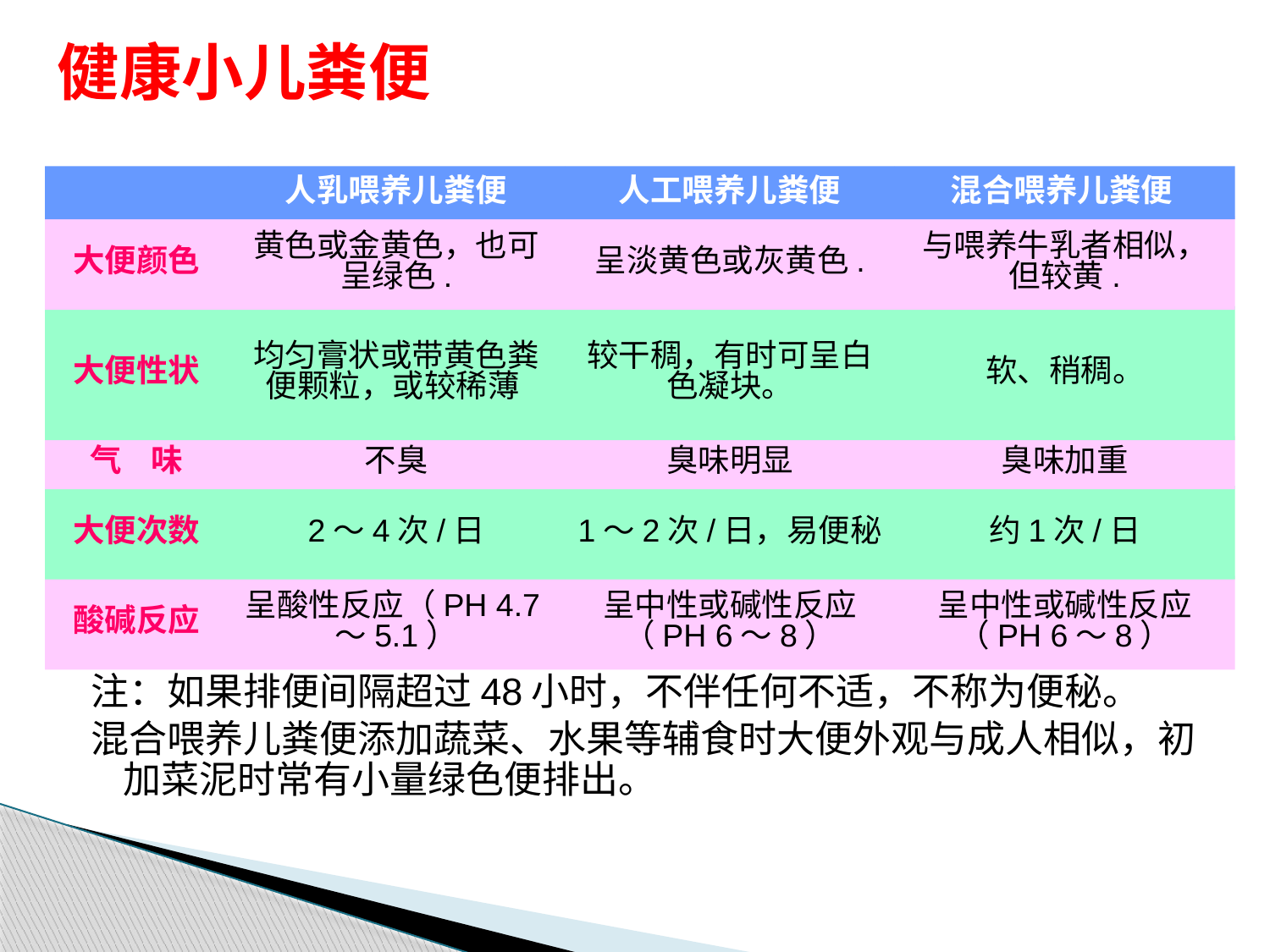

健康小儿粪便

人乳喂养儿粪便
人工喂养儿粪便
混合喂养儿粪便

大便颜色
黄色或金黄色，也可呈绿色.
呈淡黄色或灰黄色.
与喂养牛乳者相似，但较黄.

大便性状
均匀膏状或带黄色粪便颗粒，或较稀薄
较干稠，有时可呈白色凝块。
软、稍稠。

气    味
不臭
臭味明显
臭味加重
大便次数
2～4次/日
1～2次/日，易便秘
约1次/日

酸碱反应
呈酸性反应（PH 4.7～5.1）
呈中性或碱性反应（PH 6～8）
呈中性或碱性反应（PH 6～8）

注：如果排便间隔超过48小时，不伴任何不适，不称为便秘。
混合喂养儿粪便添加蔬菜、水果等辅食时大便外观与成人相似，初加菜泥时常有小量绿色便排出。